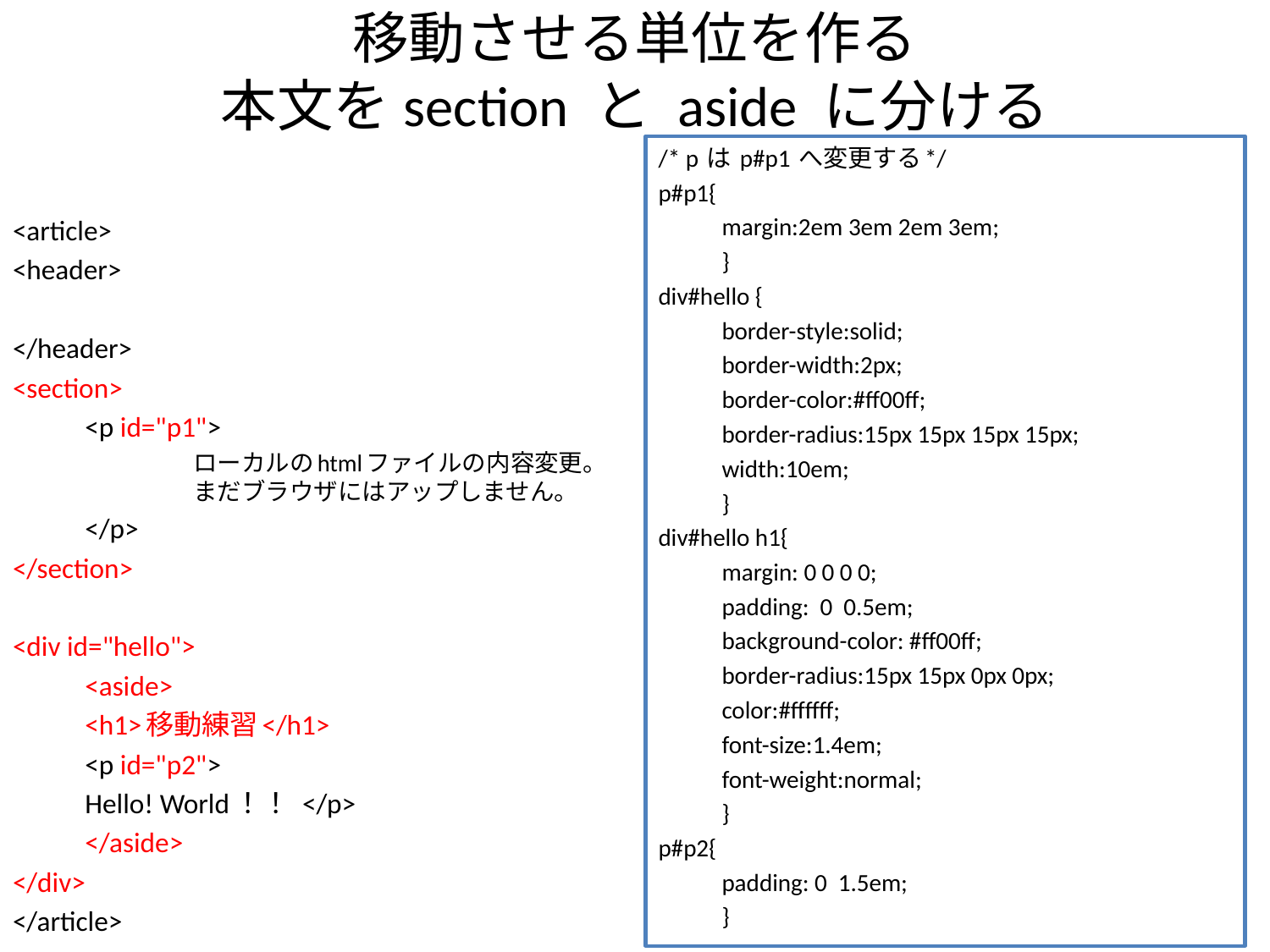

# 移動させる単位を作る 本文をsection と aside に分ける
/* p は p#p1 へ変更する*/
p#p1{
	margin:2em 3em 2em 3em;
	}
div#hello {
	border-style:solid;
	border-width:2px;
	border-color:#ff00ff;
	border-radius:15px 15px 15px 15px;
	width:10em;
	}
div#hello h1{
	margin: 0 0 0 0;
	padding:  0  0.5em;
	background-color: #ff00ff;
	border-radius:15px 15px 0px 0px;
	color:#ffffff;
	font-size:1.4em;
	font-weight:normal;
	}
p#p2{
	padding: 0  1.5em;
	}
<article>
<header>

</header>
<section>
	<p id="p1">
ローカルのhtmlファイルの内容変更。まだブラウザにはアップしません。
	</p>
</section>

<div id="hello">
	<aside>
	<h1>移動練習</h1>
	<p id="p2">
		Hello! World！！	</p>
	</aside>
</div>
</article>